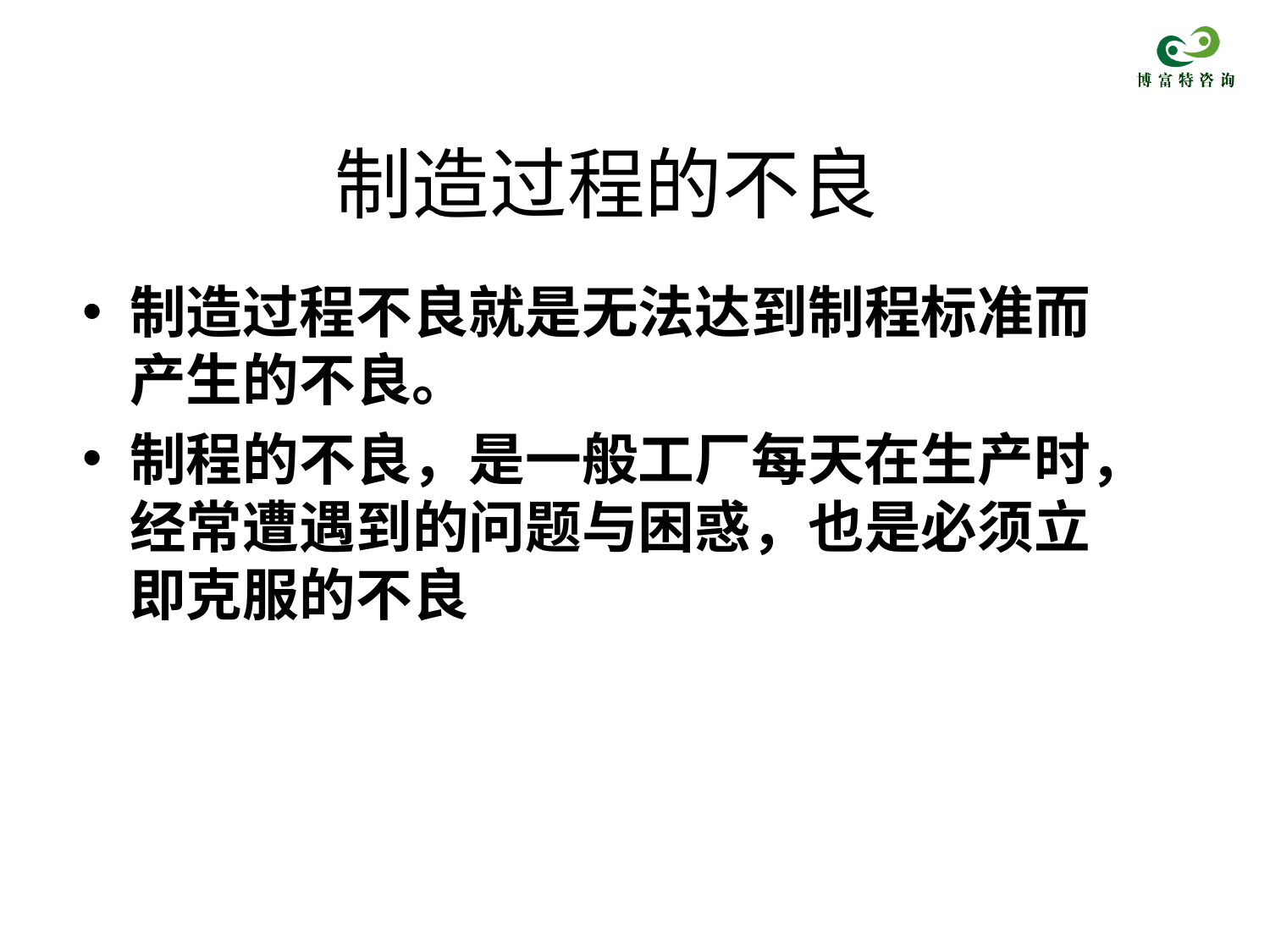

# 制造过程的不良
制造过程不良就是无法达到制程标准而产生的不良。
制程的不良，是一般工厂每天在生产时，经常遭遇到的问题与困惑，也是必须立即克服的不良